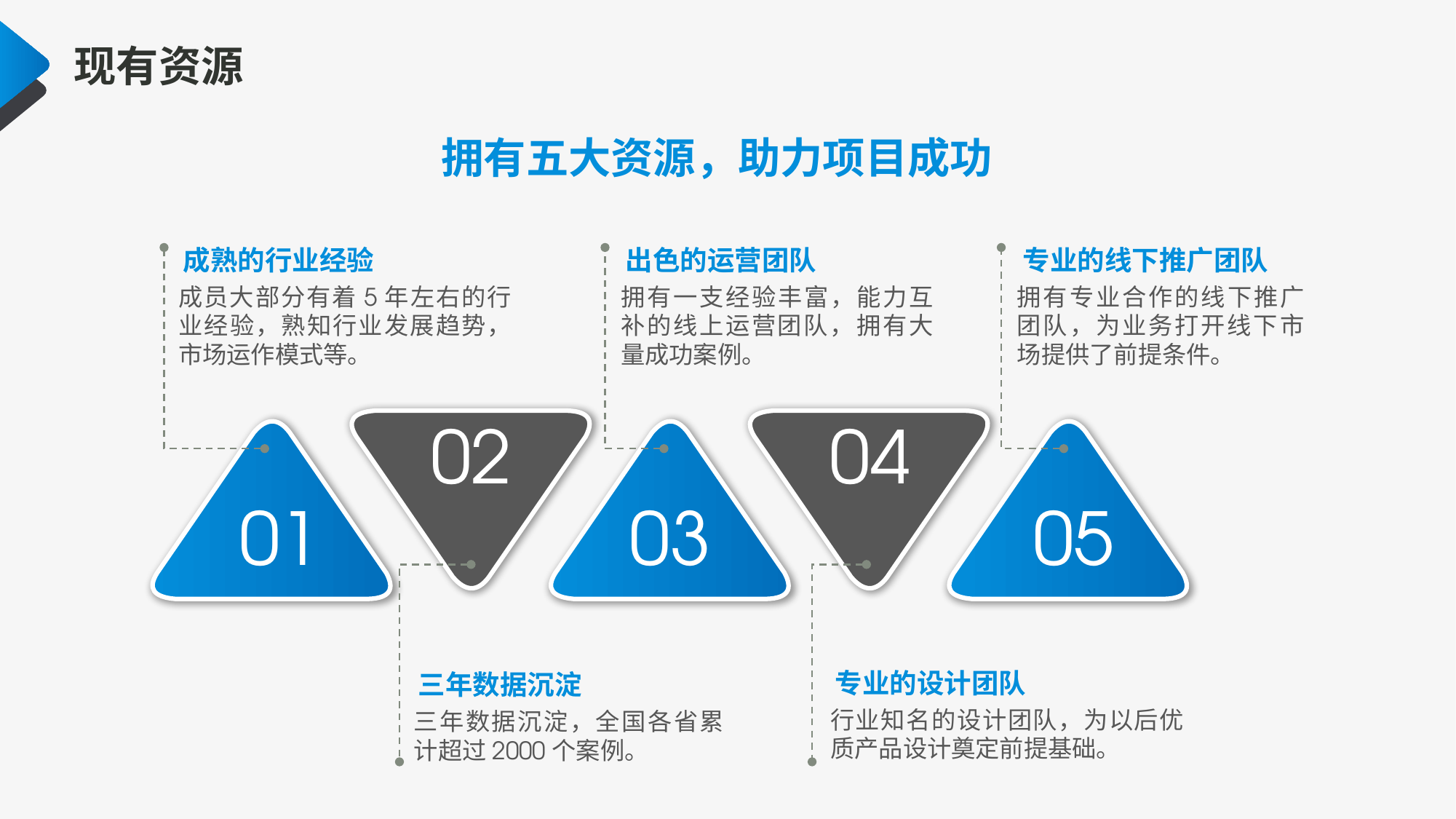

现有资源

拥有五大资源，助力项目成功
成熟的行业经验
出色的运营团队
专业的线下推广团队

成员大部分有着5年左右的行业经验，熟知行业发展趋势，市场运作模式等。
拥有一支经验丰富，能力互补的线上运营团队，拥有大量成功案例。
拥有专业合作的线下推广团队，为业务打开线下市场提供了前提条件。
02
04

01
03
05

专业的设计团队
三年数据沉淀
行业知名的设计团队，为以后优质产品设计奠定前提基础。
三年数据沉淀，全国各省累计超过2000个案例。